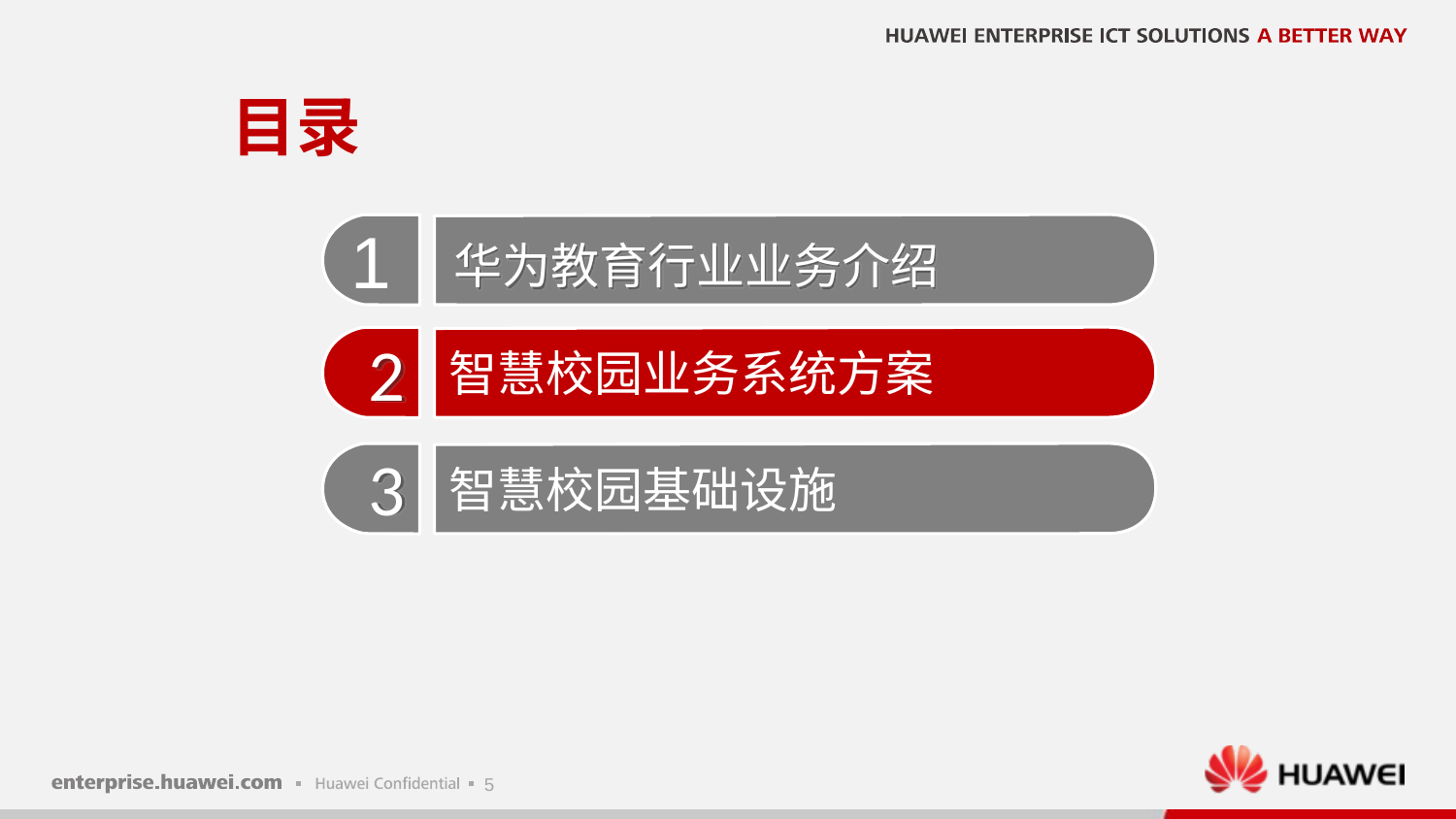

目录
1

华为教育行业业务介绍
2

智慧校园业务系统方案
3

智慧校园基础设施